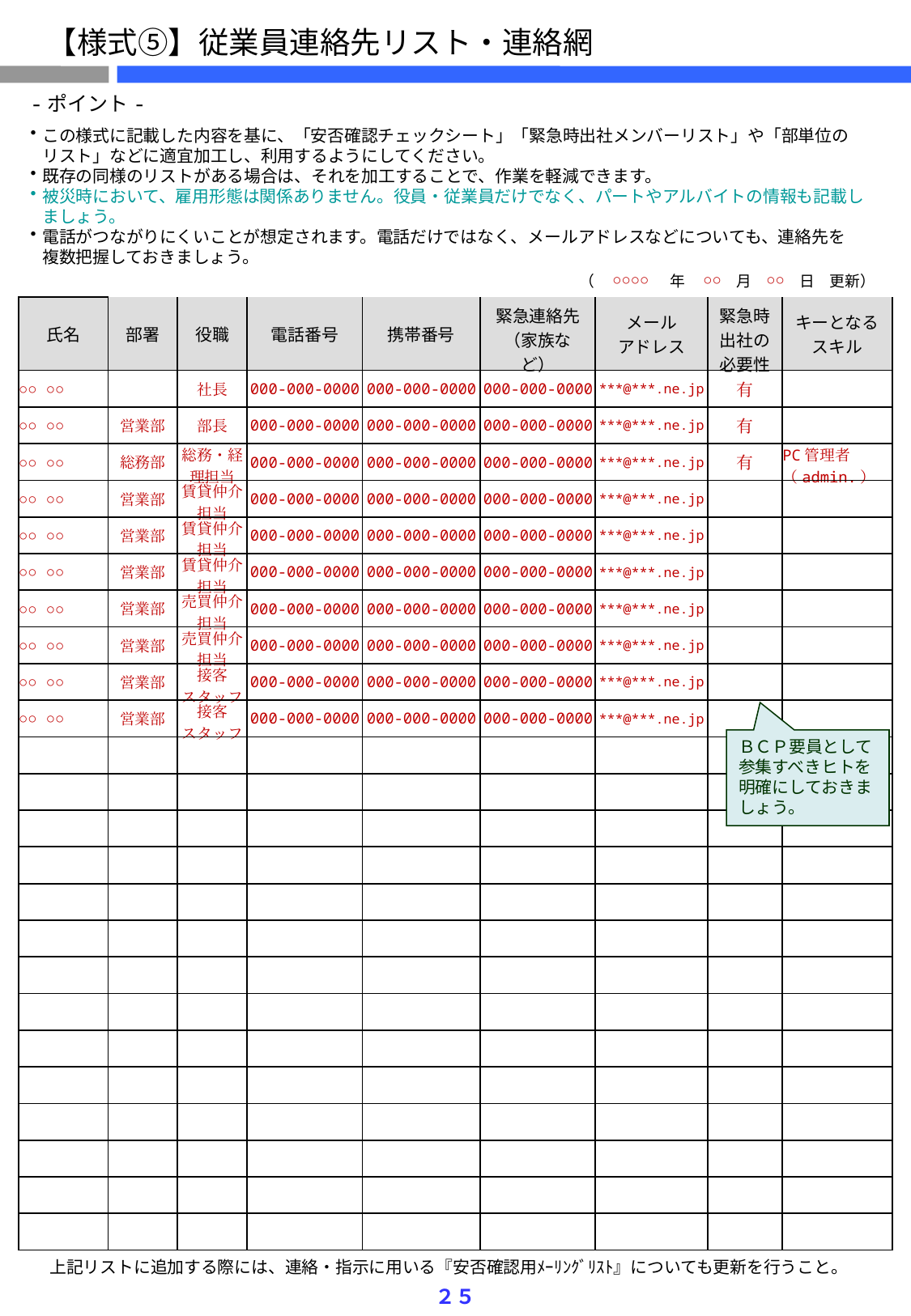

【様式⑤】従業員連絡先リスト・連絡網
-ポイント-
この様式に記載した内容を基に、「安否確認チェックシート」「緊急時出社メンバーリスト」や「部単位の
リスト」などに適宜加工し、利用するようにしてください。
既存の同様のリストがある場合は、それを加工することで、作業を軽減できます。
被災時において、雇用形態は関係ありません。役員・従業員だけでなく、パートやアルバイトの情報も記載しましょう。
電話がつながりにくいことが想定されます。電話だけではなく、メールアドレスなどについても、連絡先を
複数把握しておきましょう。
| （ | ○○○○ | 年 | ○○ | 月 | ○○ | 日　更新） |
| --- | --- | --- | --- | --- | --- | --- |
| 氏名 | 部署 | 役職 | 電話番号 | 携帯番号 | 緊急連絡先 （家族など） | メール アドレス | 緊急時 出社の 必要性 | キーとなる スキル |
| --- | --- | --- | --- | --- | --- | --- | --- | --- |
| ○○ ○○ |  | 社長 | 000-000-0000 | 000-000-0000 | 000-000-0000 | \*\*\*@\*\*\*.ne.jp | 有 |  |
| ○○ ○○ | 営業部 | 部長 | 000-000-0000 | 000-000-0000 | 000-000-0000 | \*\*\*@\*\*\*.ne.jp | 有 |  |
| ○○ ○○ | 総務部 | 総務・経理担当 | 000-000-0000 | 000-000-0000 | 000-000-0000 | \*\*\*@\*\*\*.ne.jp | 有 | PC管理者（admin.） |
| ○○ ○○ | 営業部 | 賃貸仲介担当 | 000-000-0000 | 000-000-0000 | 000-000-0000 | \*\*\*@\*\*\*.ne.jp |  |  |
| ○○ ○○ | 営業部 | 賃貸仲介担当 | 000-000-0000 | 000-000-0000 | 000-000-0000 | \*\*\*@\*\*\*.ne.jp |  |  |
| ○○ ○○ | 営業部 | 賃貸仲介担当 | 000-000-0000 | 000-000-0000 | 000-000-0000 | \*\*\*@\*\*\*.ne.jp |  |  |
| ○○ ○○ | 営業部 | 売買仲介担当 | 000-000-0000 | 000-000-0000 | 000-000-0000 | \*\*\*@\*\*\*.ne.jp |  |  |
| ○○ ○○ | 営業部 | 売買仲介担当 | 000-000-0000 | 000-000-0000 | 000-000-0000 | \*\*\*@\*\*\*.ne.jp |  |  |
| ○○ ○○ | 営業部 | 接客 スタッフ | 000-000-0000 | 000-000-0000 | 000-000-0000 | \*\*\*@\*\*\*.ne.jp |  |  |
| ○○ ○○ | 営業部 | 接客 スタッフ | 000-000-0000 | 000-000-0000 | 000-000-0000 | \*\*\*@\*\*\*.ne.jp |  |  |
|  |  |  |  |  |  |  |  |  |
|  |  |  |  |  |  |  |  |  |
|  |  |  |  |  |  |  |  |  |
|  |  |  |  |  |  |  |  |  |
|  |  |  |  |  |  |  |  |  |
|  |  |  |  |  |  |  |  |  |
|  |  |  |  |  |  |  |  |  |
|  |  |  |  |  |  |  |  |  |
|  |  |  |  |  |  |  |  |  |
|  |  |  |  |  |  |  |  |  |
|  |  |  |  |  |  |  |  |  |
|  |  |  |  |  |  |  |  |  |
|  |  |  |  |  |  |  |  |  |
|  |  |  |  |  |  |  |  |  |
ＢＣＰ要員として参集すべきヒトを明確にしておきましょう。
　上記リストに追加する際には、連絡・指示に用いる『安否確認用ﾒｰﾘﾝｸﾞﾘｽﾄ』についても更新を行うこと。
２５